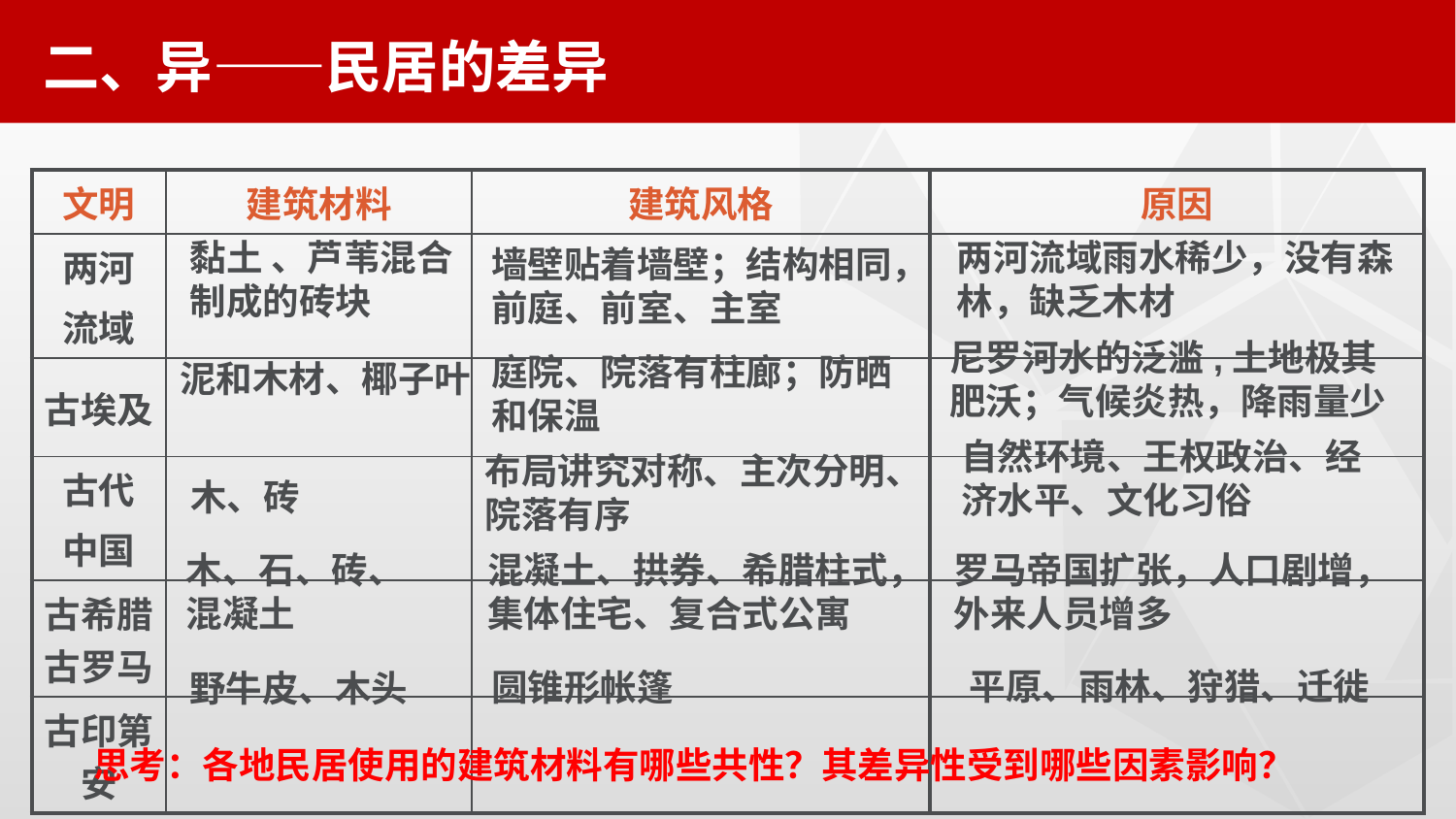

二、异——民居的差异

| 文明 | 建筑材料 | 建筑风格 | 原因 |
| --- | --- | --- | --- |
| 两河 流域 |  |  |  |
| 古埃及 |  |  |  |
| 古代 中国 |  |  |  |
| 古希腊古罗马 |  |  |  |
| 古印第安 |  |  |  |
黏土 、芦苇混合制成的砖块
两河流域雨水稀少，没有森林，缺乏木材
墙壁贴着墙壁；结构相同，前庭、前室、主室
尼罗河水的泛滥,土地极其肥沃；气候炎热，降雨量少
庭院、院落有柱廊；防晒和保温
泥和木材、椰子叶
自然环境、王权政治、经济水平、文化习俗
布局讲究对称、主次分明、院落有序
木、砖
罗马帝国扩张，人口剧增，外来人员增多
木、石、砖、
混凝土
混凝土、拱券、希腊柱式，集体住宅、复合式公寓
平原、雨林、狩猎、迁徙
圆锥形帐篷
野牛皮、木头
思考：各地民居使用的建筑材料有哪些共性？其差异性受到哪些因素影响？